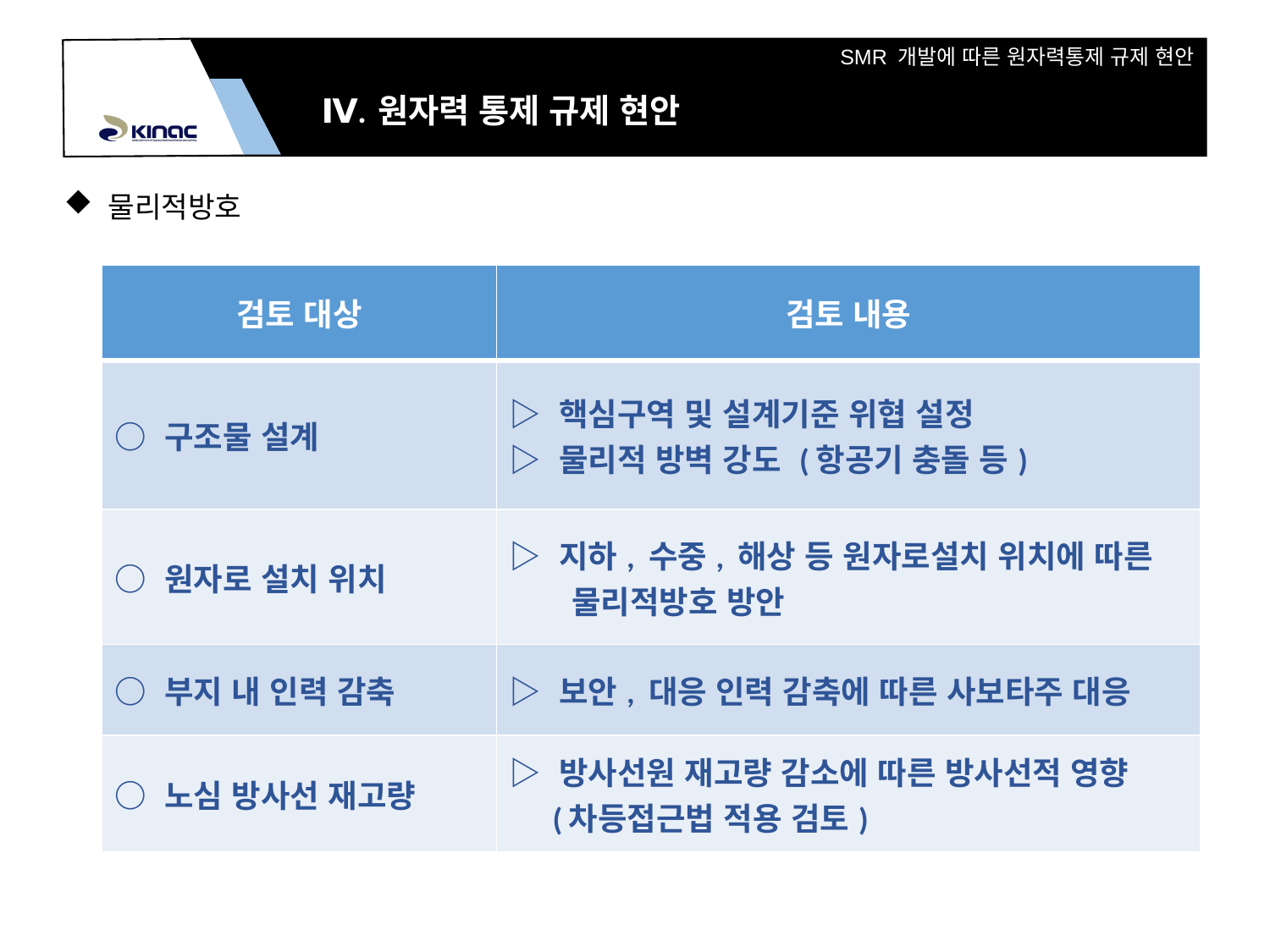

Ⅳ. 원자력 통제 규제 현안
물리적방호

| 검토 대상 | 검토 내용 |
| --- | --- |
| ○ 구조물 설계 | ▷ 핵심구역 및 설계기준 위협 설정 ▷ 물리적 방벽 강도 (항공기 충돌 등) |
| ○ 원자로 설치 위치 | ▷ 지하, 수중, 해상 등 원자로설치 위치에 따른 물리적방호 방안 |
| ○ 부지 내 인력 감축 | ▷ 보안, 대응 인력 감축에 따른 사보타주 대응 |
| ○ 노심 방사선 재고량 | ▷ 방사선원 재고량 감소에 따른 방사선적 영향 (차등접근법 적용 검토) |